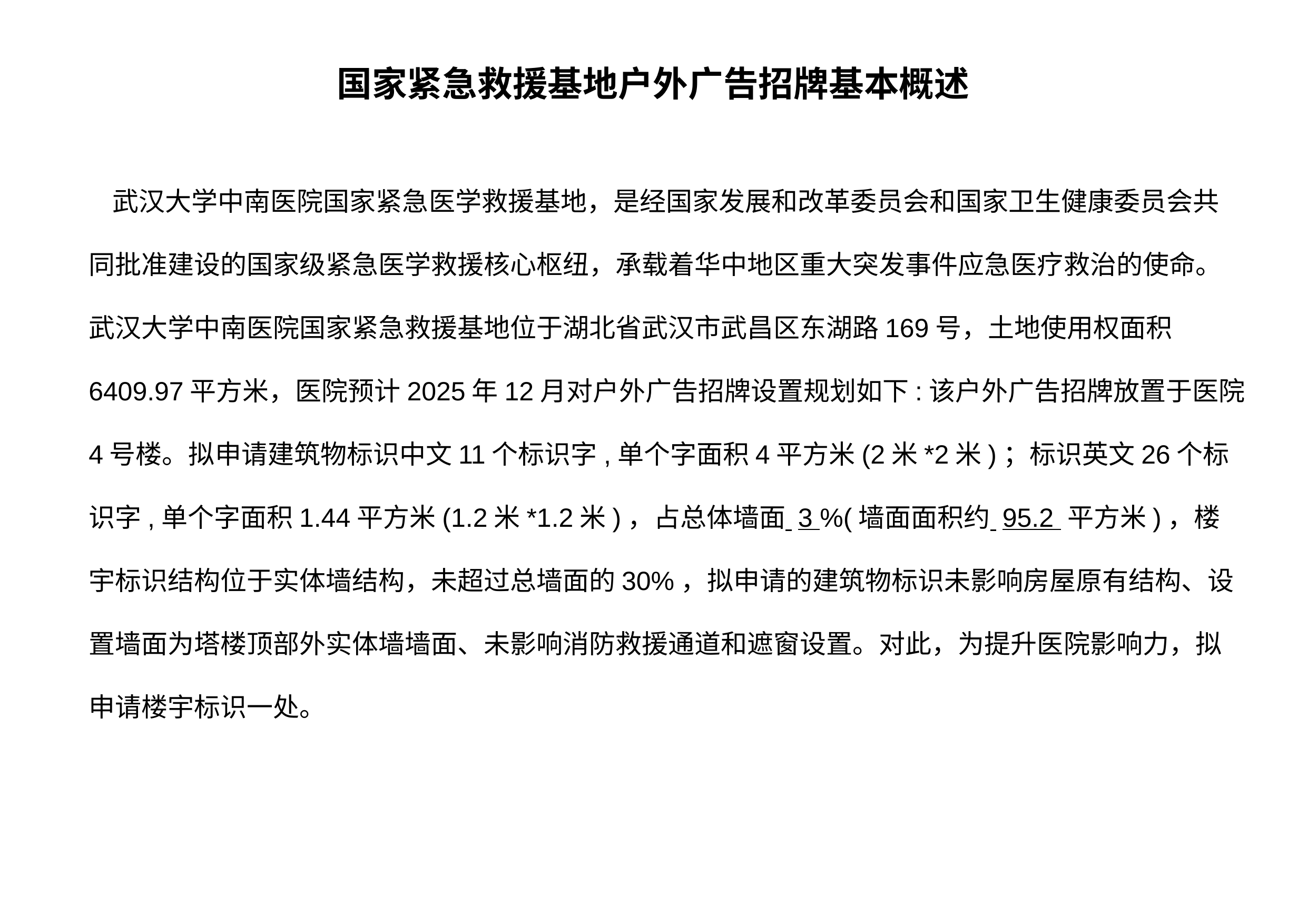

国家紧急救援基地户外广告招牌基本概述

     武汉大学中南医院国家紧急医学救援基地，是经国家发展和改革委员会和国家卫生健康委员会共同批准建设的国家级紧急医学救援核心枢纽，承载着华中地区重大突发事件应急医疗救治的使命。武汉大学中南医院国家紧急救援基地位于湖北省武汉市武昌区东湖路169号，土地使用权面积6409.97平方米，医院预计2025年12月对户外广告招牌设置规划如下:该户外广告招牌放置于医院4号楼。拟申请建筑物标识中文11个标识字,单个字面积4平方米(2米*2米)；标识英文26个标识字,单个字面积1.44平方米(1.2米*1.2米)，占总体墙面 3 %(墙面面积约 95.2 平方米)，楼宇标识结构位于实体墙结构，未超过总墙面的30%，拟申请的建筑物标识未影响房屋原有结构、设置墙面为塔楼顶部外实体墙墙面、未影响消防救援通道和遮窗设置。对此，为提升医院影响力，拟申请楼宇标识一处。